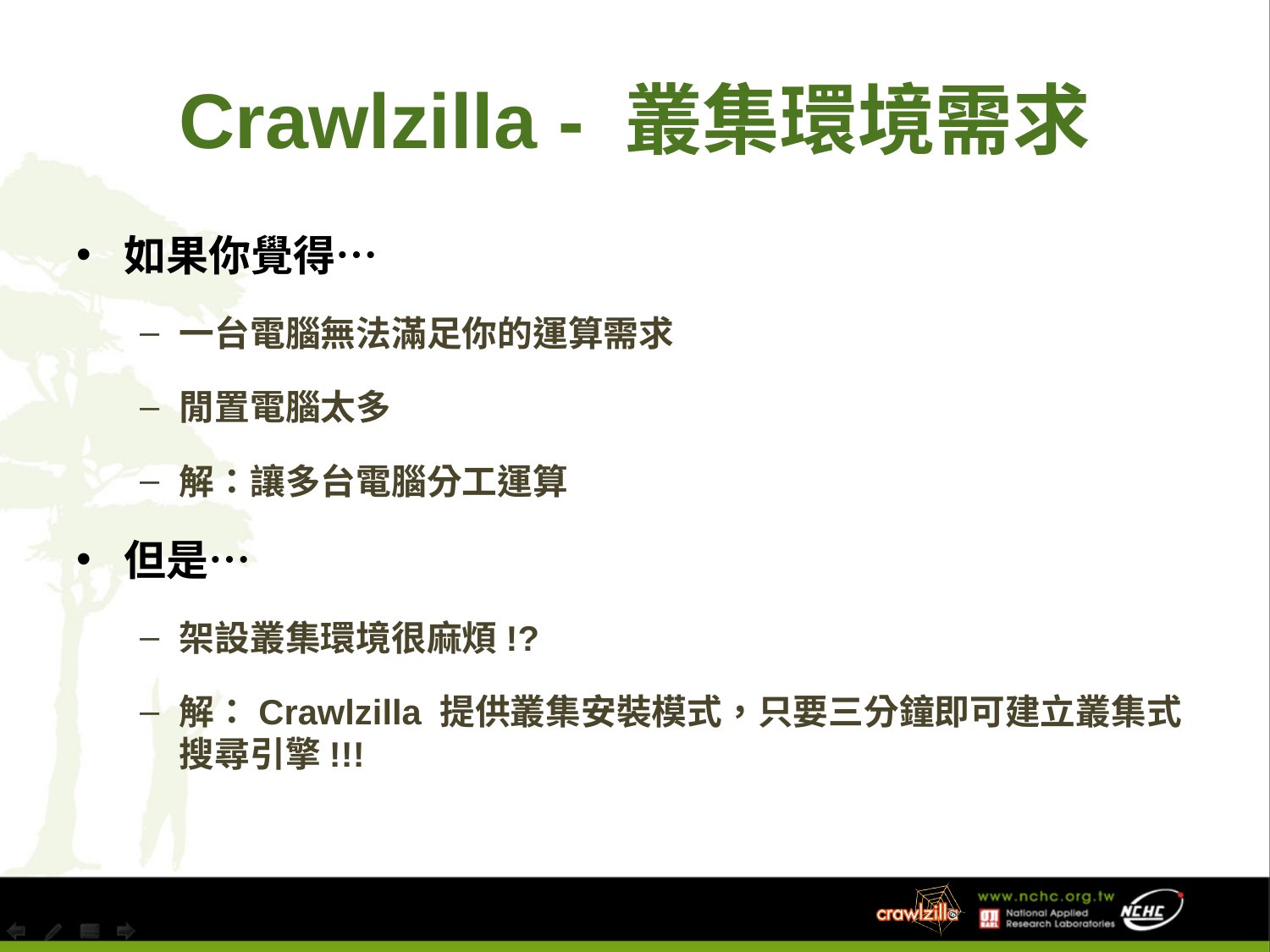

# Crawlzilla - 叢集環境需求
如果你覺得…
一台電腦無法滿足你的運算需求
閒置電腦太多
解：讓多台電腦分工運算
但是…
架設叢集環境很麻煩!?
解：Crawlzilla 提供叢集安裝模式，只要三分鐘即可建立叢集式搜尋引擎!!!